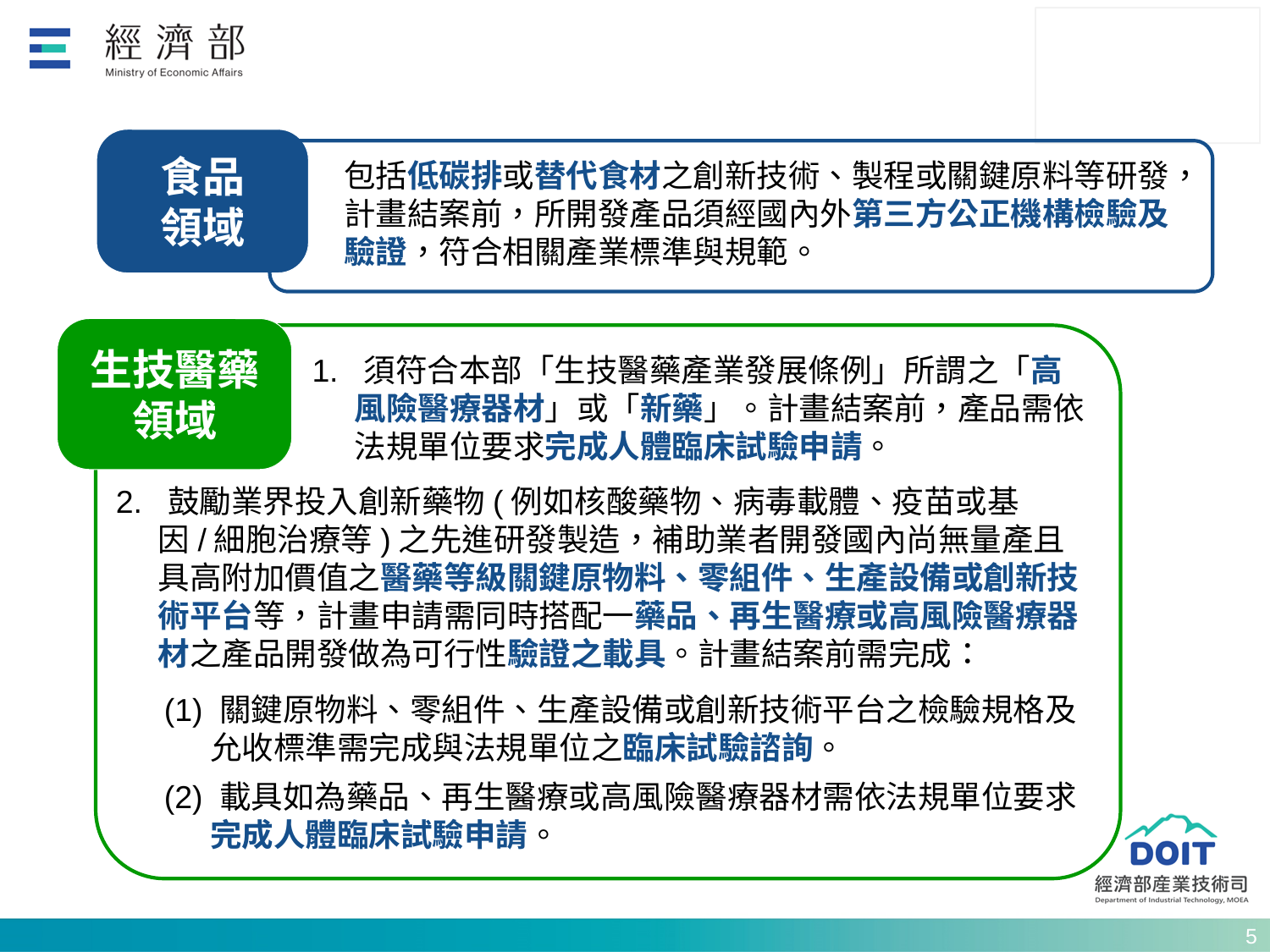

食品
領域

包括低碳排或替代食材之創新技術、製程或關鍵原料等研發，計畫結案前，所開發產品須經國內外第三方公正機構檢驗及驗證，符合相關產業標準與規範。
生技醫藥領域

1.  須符合本部「生技醫藥產業發展條例」所謂之「高風險醫療器材」或「新藥」。計畫結案前，產品需依法規單位要求完成人體臨床試驗申請。
(1) 關鍵原物料、零組件、生產設備或創新技術平台之檢驗規格及允收標準需完成與法規單位之臨床試驗諮詢。
(2) 載具如為藥品、再生醫療或高風險醫療器材需依法規單位要求完成人體臨床試驗申請。
2.  鼓勵業界投入創新藥物(例如核酸藥物、病毒載體、疫苗或基因/細胞治療等)之先進研發製造，補助業者開發國內尚無量產且具高附加價值之醫藥等級關鍵原物料、零組件、生產設備或創新技術平台等，計畫申請需同時搭配一藥品、再生醫療或高風險醫療器材之產品開發做為可行性驗證之載具。計畫結案前需完成：
5